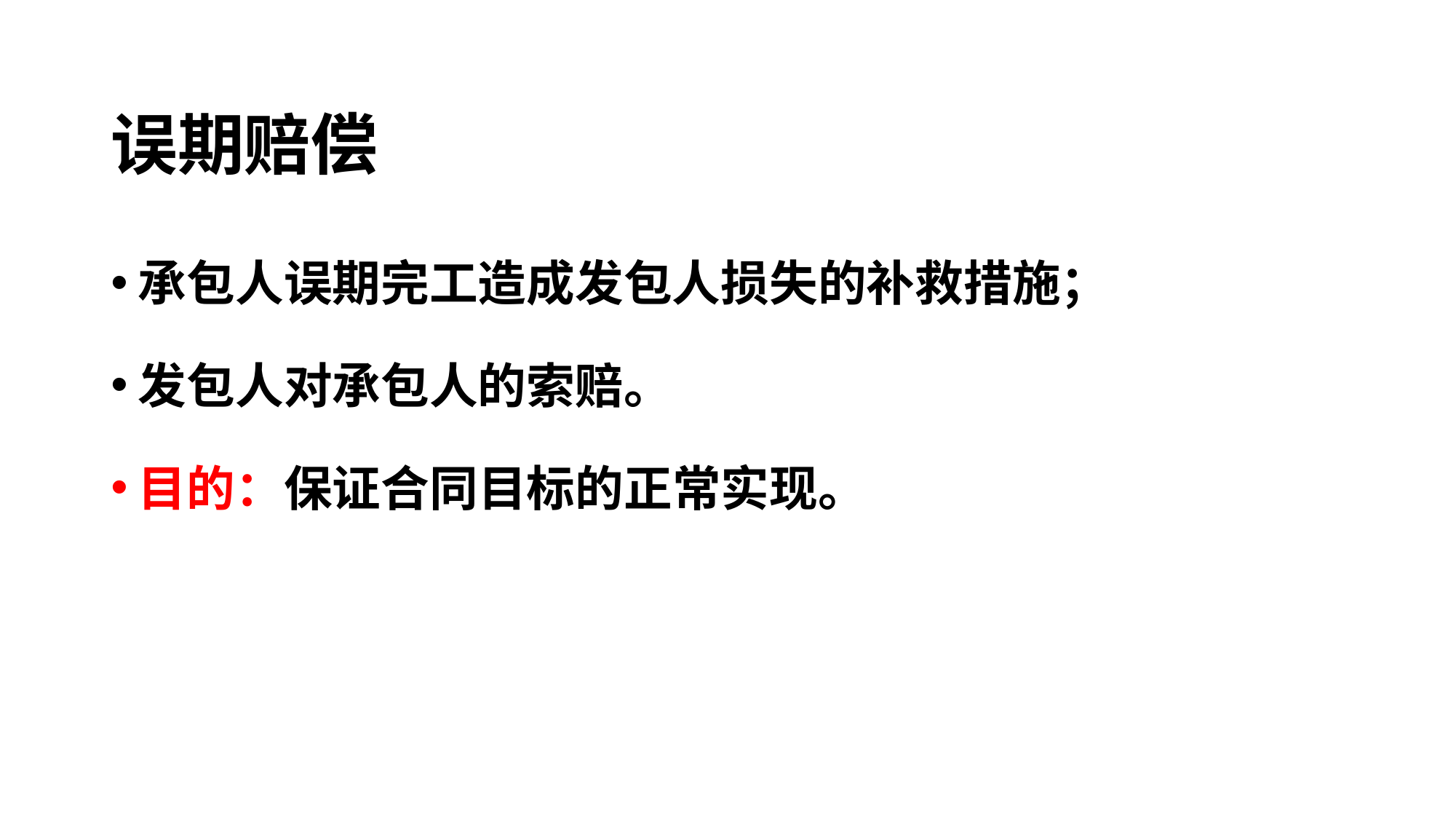

# 误期赔偿
承包人误期完工造成发包人损失的补救措施；
发包人对承包人的索赔。
目的：保证合同目标的正常实现。